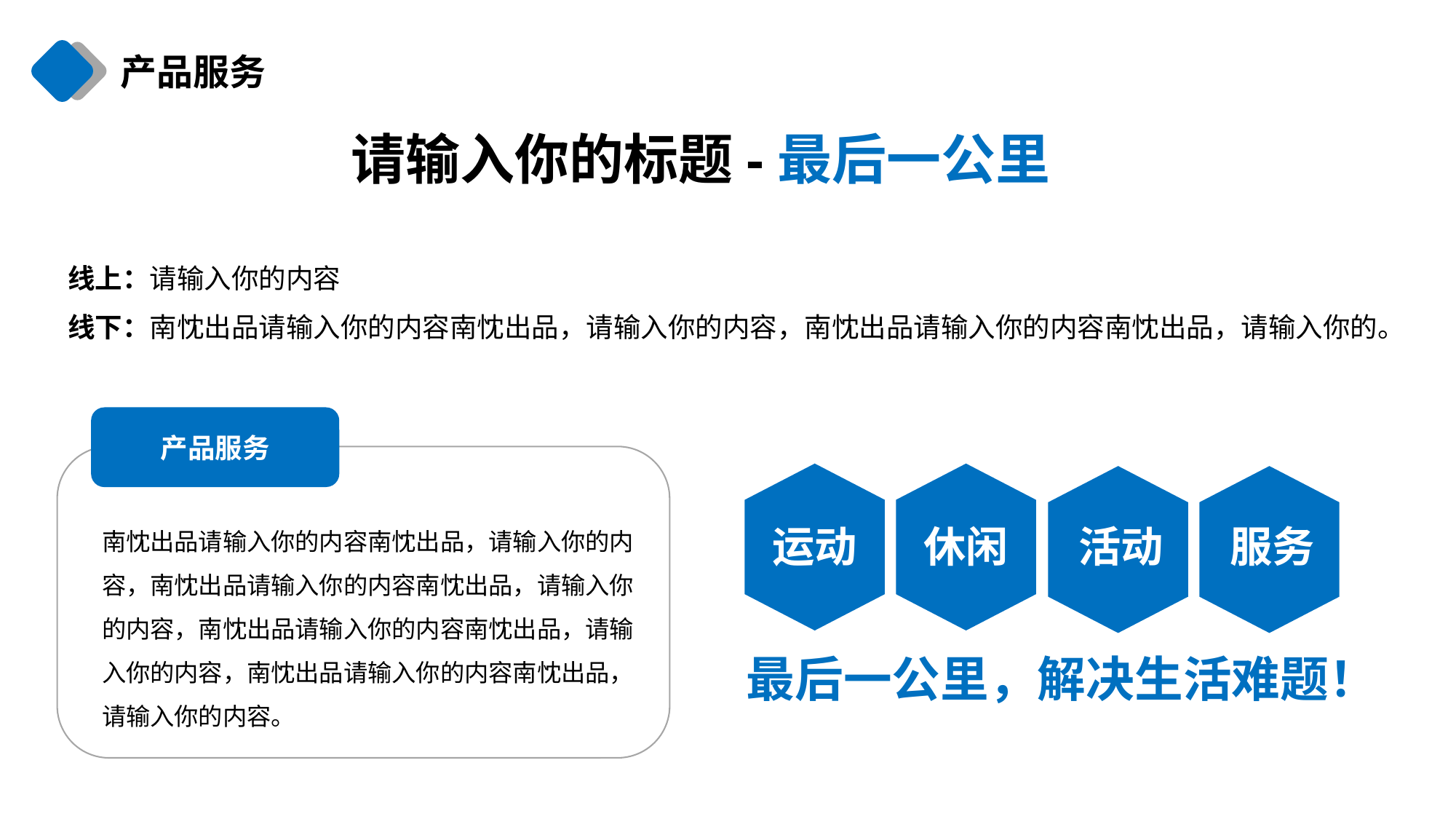

产品服务
请输入你的标题-最后一公里
线上：请输入你的内容
线下：南忱出品请输入你的内容南忱出品，请输入你的内容，南忱出品请输入你的内容南忱出品，请输入你的。
产品服务

南忱出品请输入你的内容南忱出品，请输入你的内容，南忱出品请输入你的内容南忱出品，请输入你的内容，南忱出品请输入你的内容南忱出品，请输入你的内容，南忱出品请输入你的内容南忱出品，请输入你的内容。

运动
休闲
活动
服务
最后一公里，解决生活难题！